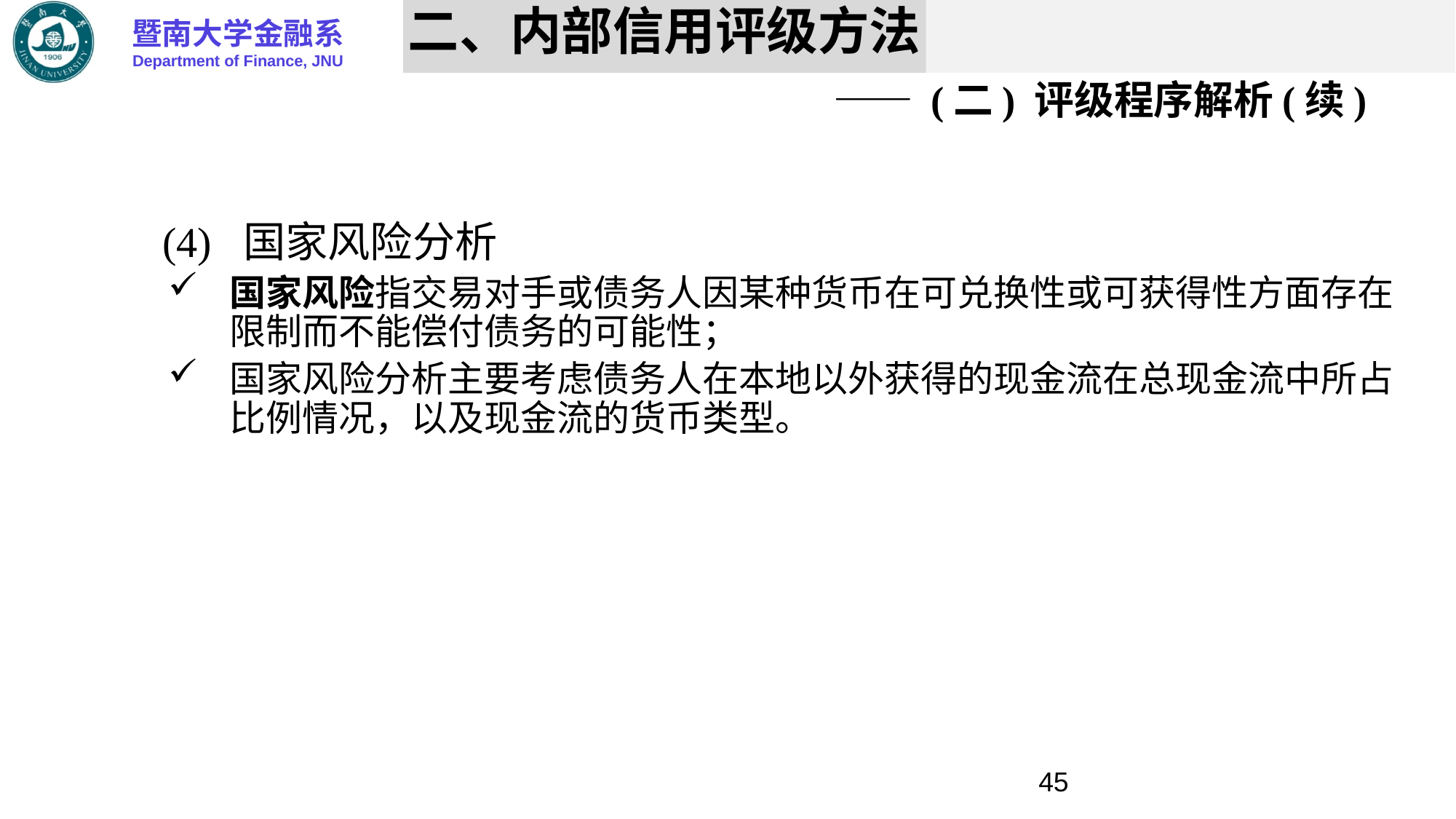

# 二、内部信用评级方法 —— (二) 评级程序解析(续)
	(4)  国家风险分析
国家风险指交易对手或债务人因某种货币在可兑换性或可获得性方面存在限制而不能偿付债务的可能性；
国家风险分析主要考虑债务人在本地以外获得的现金流在总现金流中所占比例情况，以及现金流的货币类型。

45